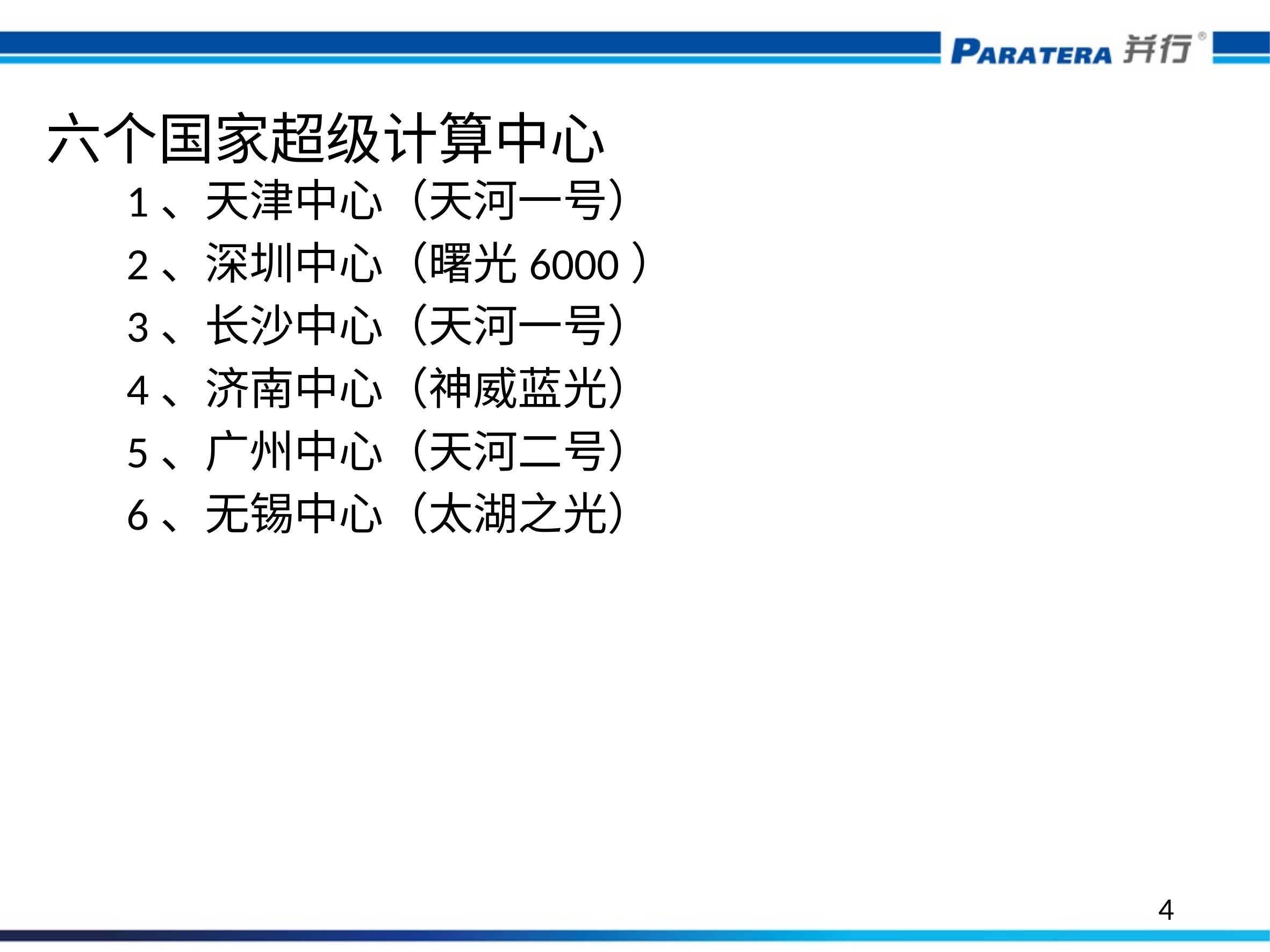

# 六个国家超级计算中心
	1、天津中心（天河一号）
	2、深圳中心（曙光6000）
	3、长沙中心（天河一号）
	4、济南中心（神威蓝光）
	5、广州中心（天河二号）
	6、无锡中心（太湖之光）
4